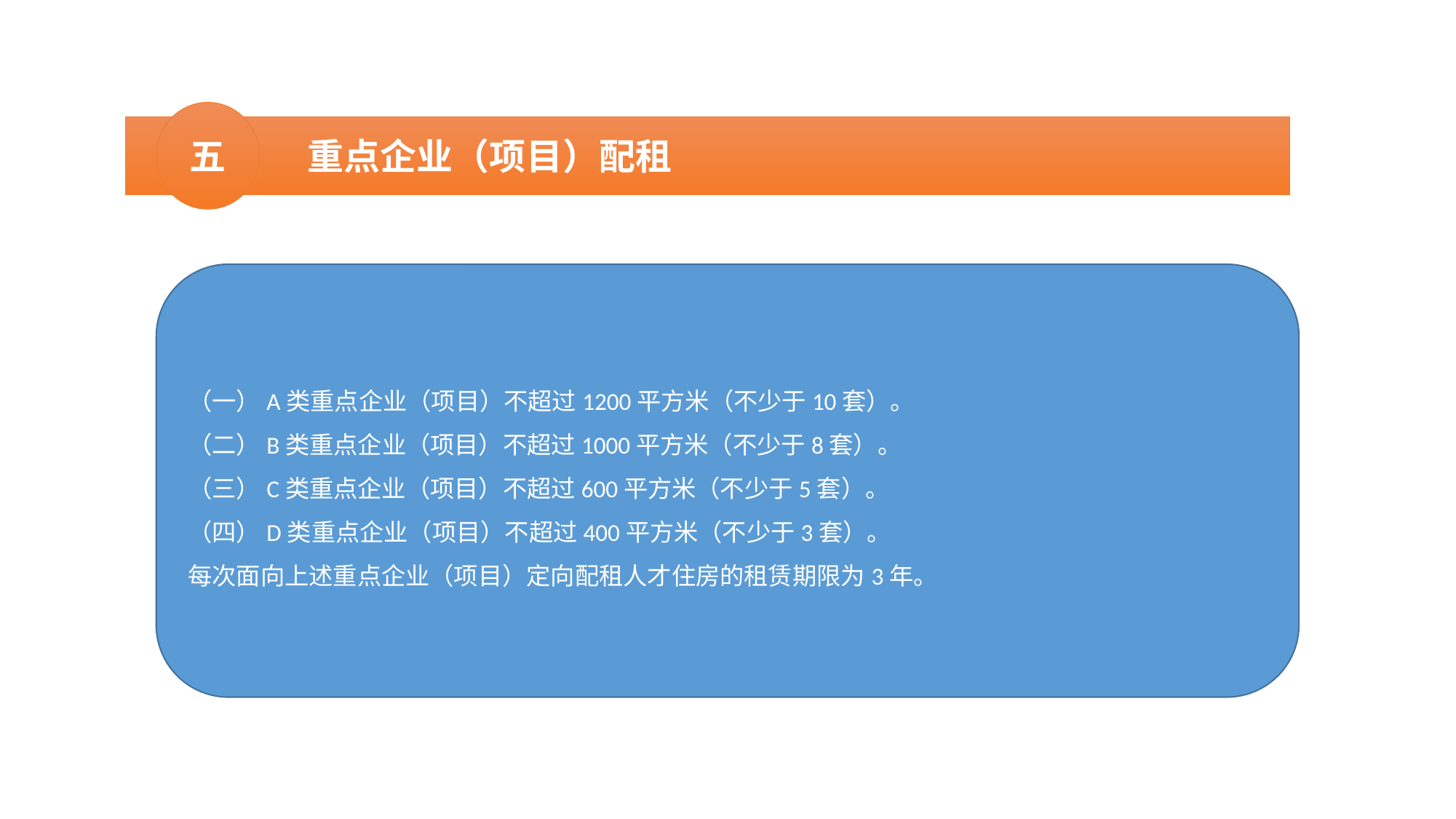

五
                          重点企业（项目）配租
（一）A类重点企业（项目）不超过1200平方米（不少于10套）。
（二）B类重点企业（项目）不超过1000平方米（不少于8套）。
（三）C类重点企业（项目）不超过600平方米（不少于5套）。
（四）D类重点企业（项目）不超过400平方米（不少于3套）。
每次面向上述重点企业（项目）定向配租人才住房的租赁期限为3年。